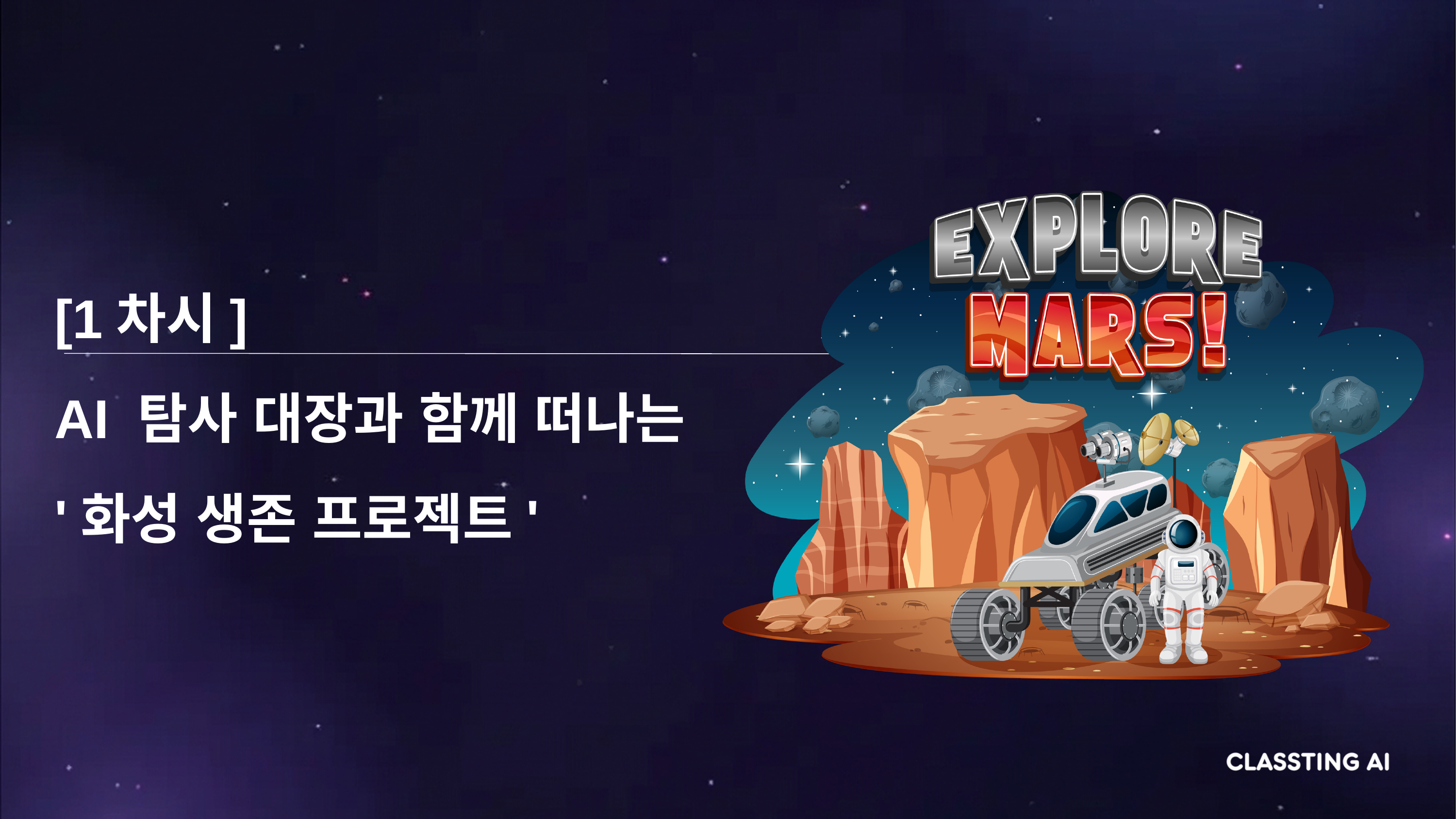

[1차시]
AI 탐사 대장과 함께 떠나는
'화성 생존 프로젝트'